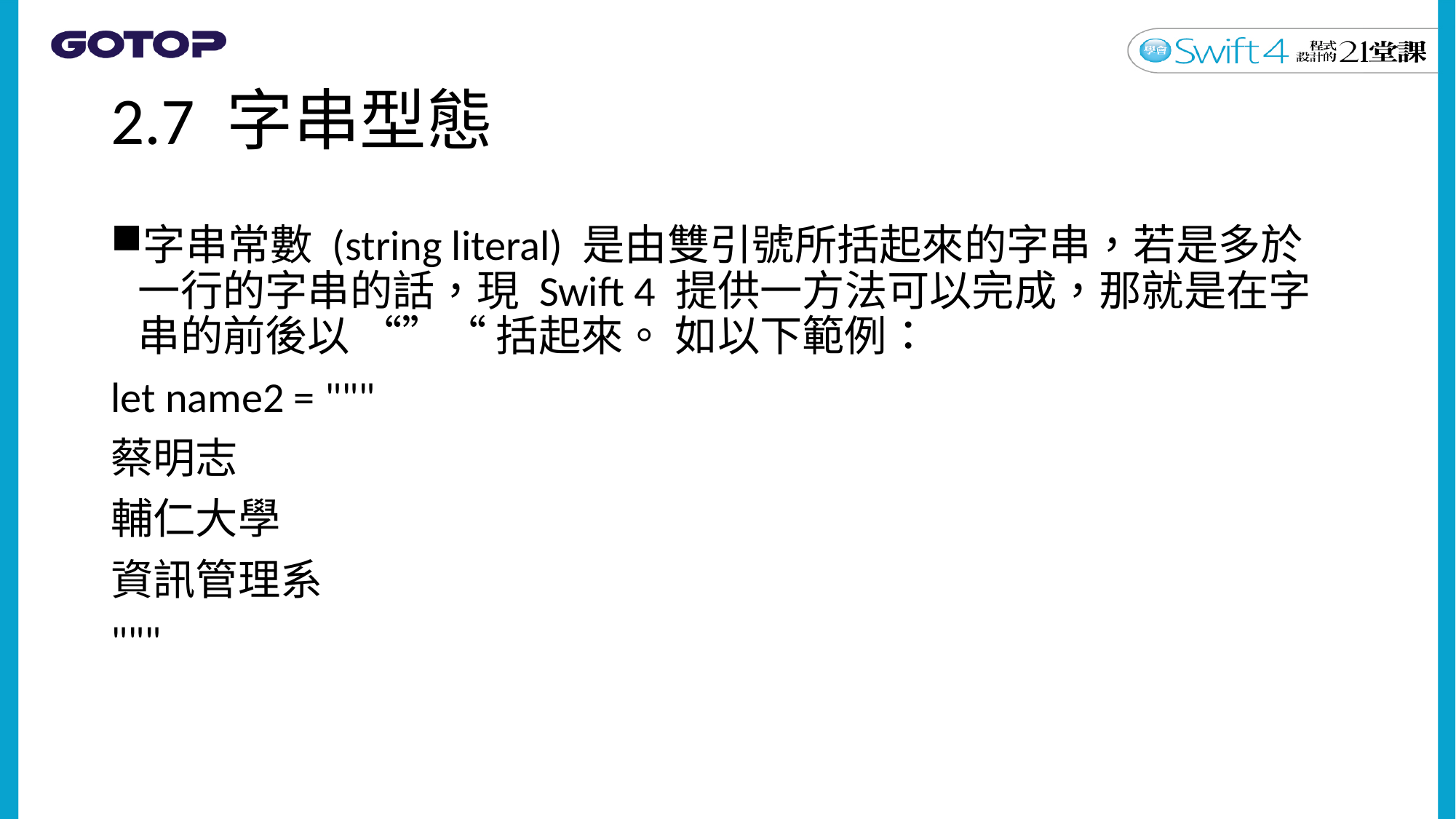

# 2.7 字串型態
字串常數 (string literal) 是由雙引號所括起來的字串，若是多於一行的字串的話，現 Swift 4 提供一方法可以完成，那就是在字串的前後以 “”“ 括起來。 如以下範例：
let name2 = """
蔡明志
輔仁大學
資訊管理系
"""